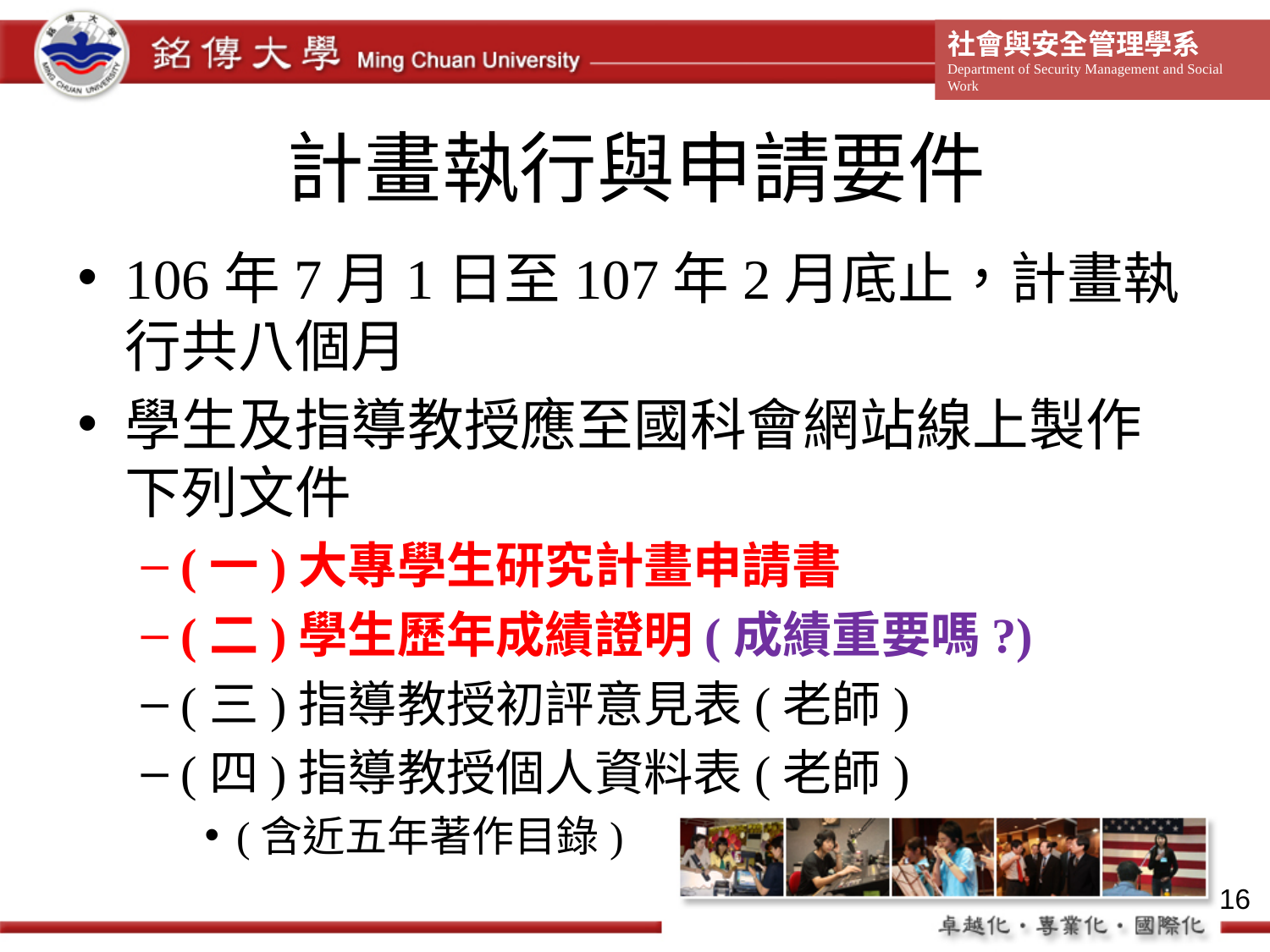

# 計畫執行與申請要件
106年7月1日至107年2月底止，計畫執行共八個月
學生及指導教授應至國科會網站線上製作下列文件
(一)大專學生研究計畫申請書
(二)學生歷年成績證明(成績重要嗎?)
(三)指導教授初評意見表(老師)
(四)指導教授個人資料表(老師)
(含近五年著作目錄)

16